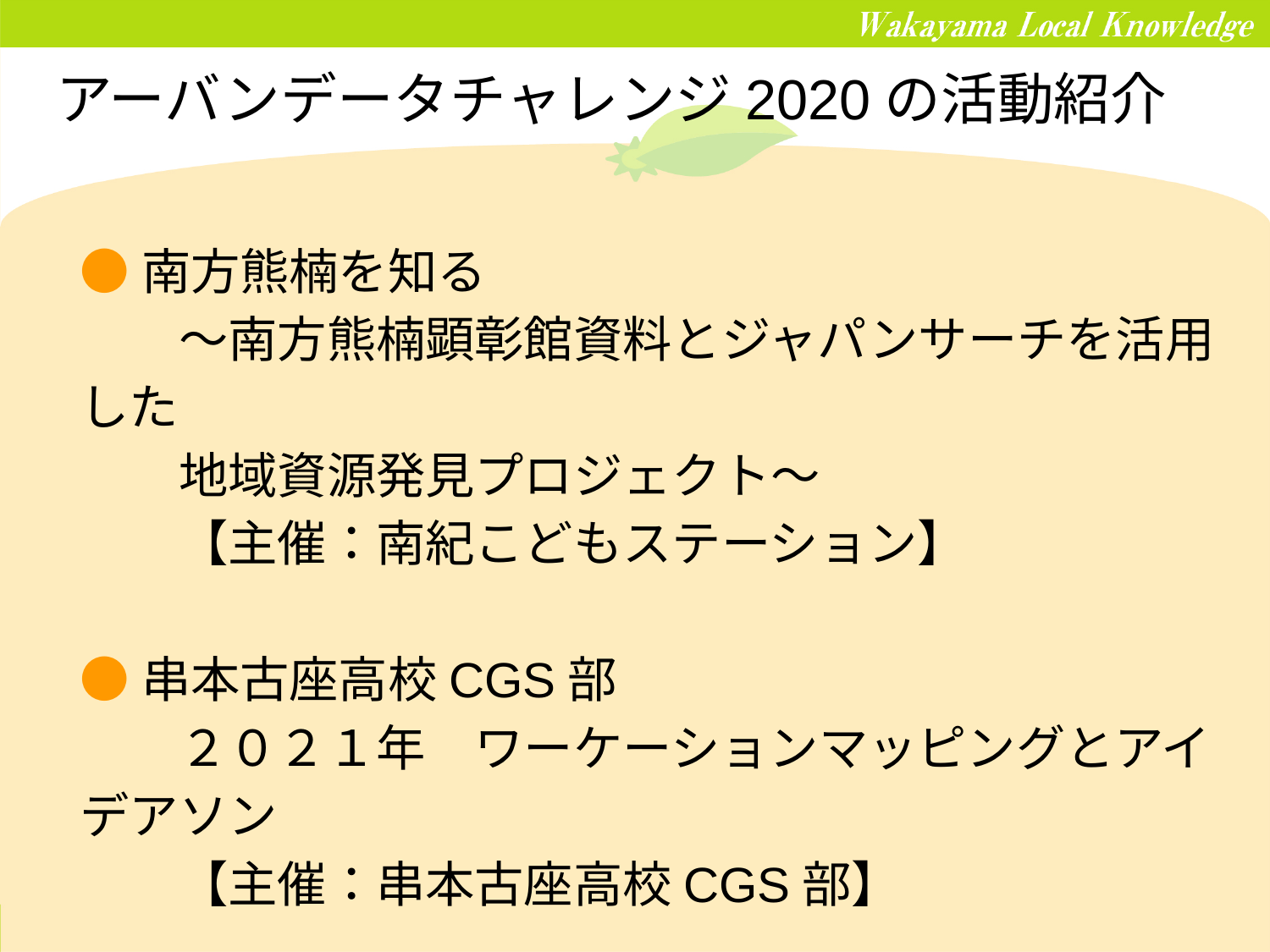

# アーバンデータチャレンジ2020の活動紹介
●南方熊楠を知る
　　～南方熊楠顕彰館資料とジャパンサーチを活用した
　　地域資源発見プロジェクト～
　　【主催：南紀こどもステーション】

●串本古座高校CGS部
　　２０２１年　ワーケーションマッピングとアイデアソン
　　【主催：串本古座高校CGS部】

リンク集：http://wlk.civic.style/udc2020/